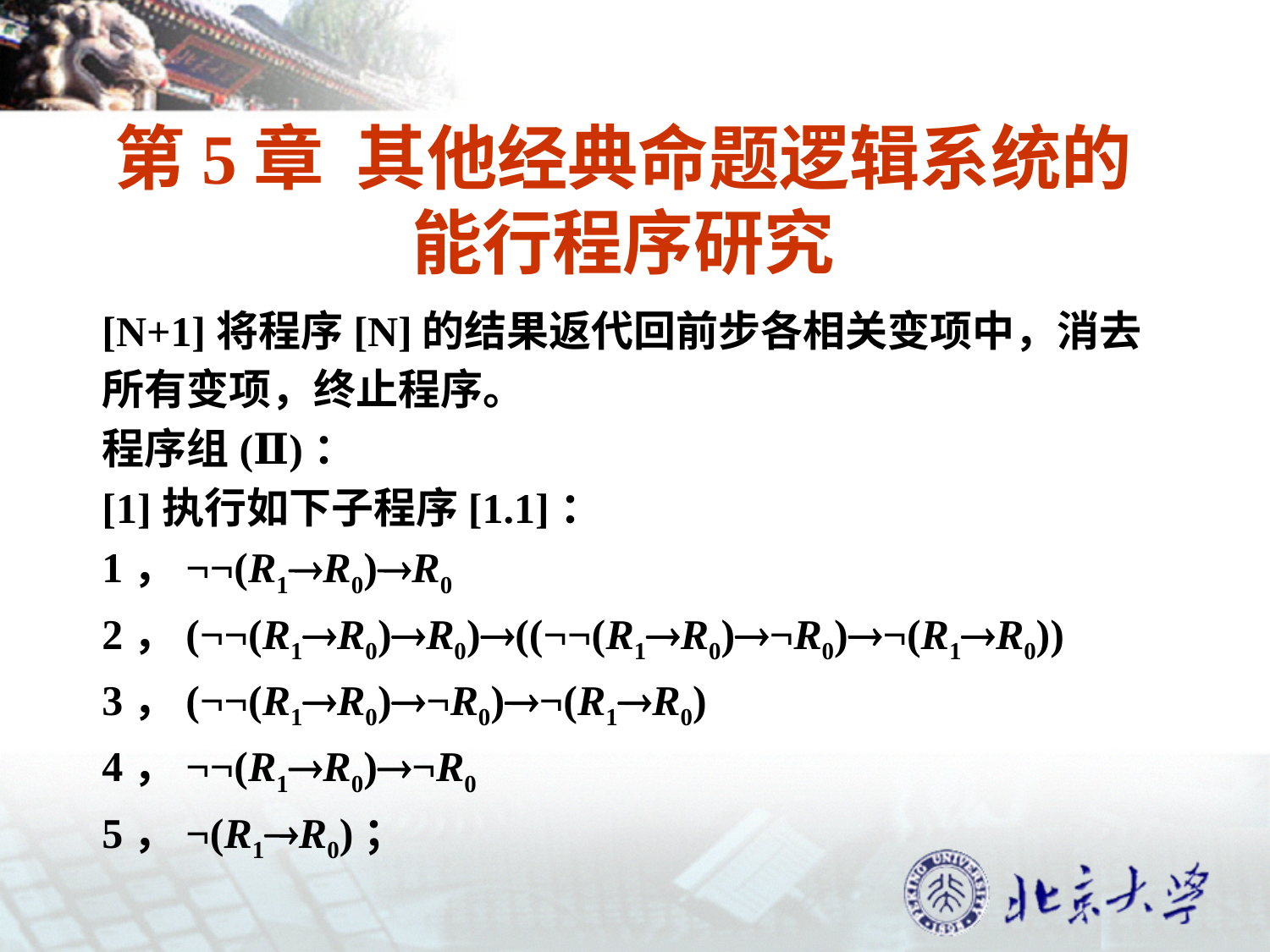

# 第5章  其他经典命题逻辑系统的能行程序研究
[N+1]将程序[N]的结果返代回前步各相关变项中，消去
所有变项，终止程序。
程序组(Ⅱ)：
[1]执行如下子程序[1.1]：
1，¬¬(R1→R0)→R0
2，(¬¬(R1→R0)→R0)→((¬¬(R1→R0)→¬R0)→¬(R1→R0))
3，(¬¬(R1→R0)→¬R0)→¬(R1→R0)
4，¬¬(R1→R0)→¬R0
5，¬(R1→R0)；